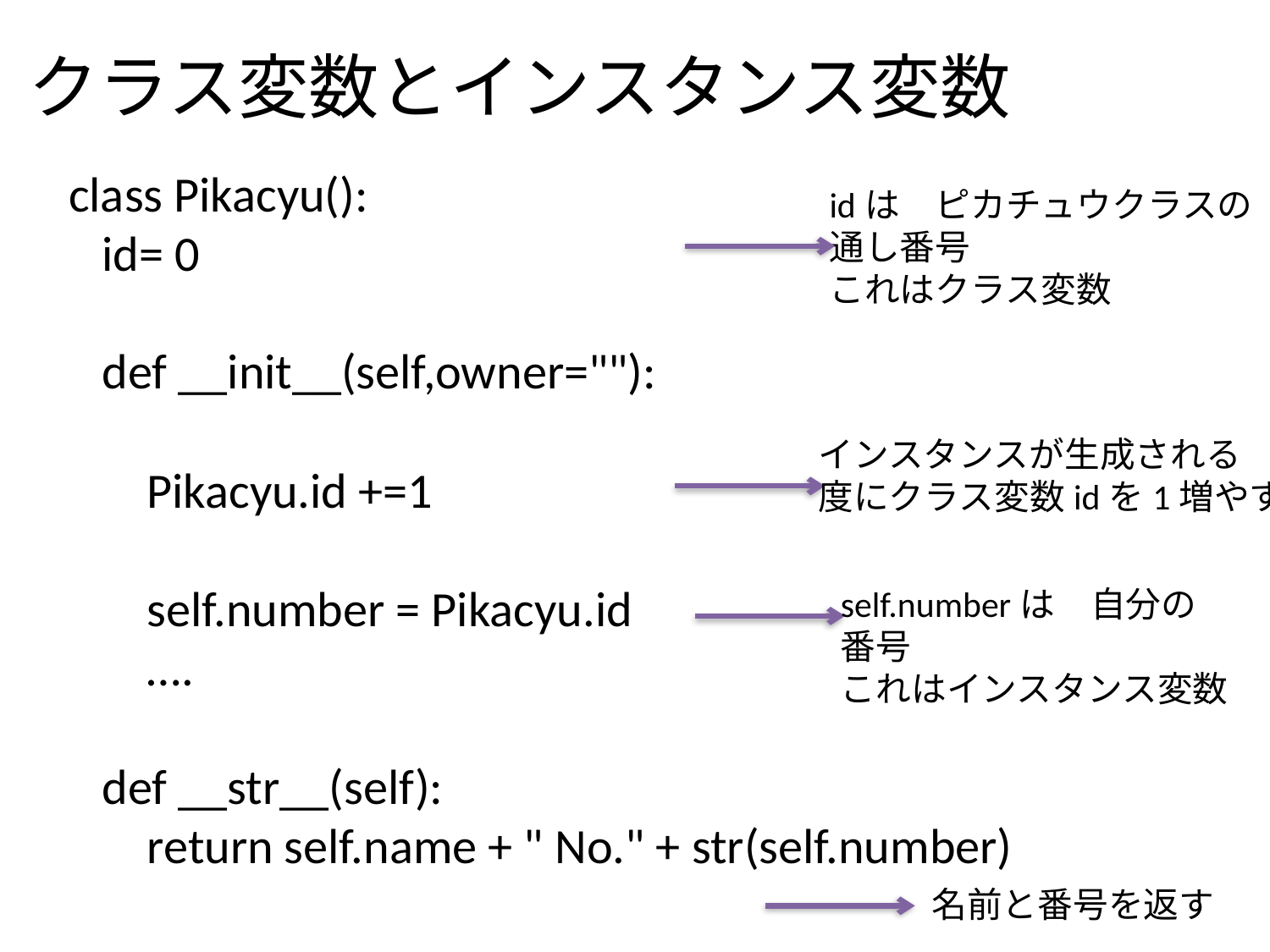

クラス変数とインスタンス変数
 class Pikacyu():
    id= 0

    def __init__(self,owner=""):
        Pikacyu.id +=1
        self.number = Pikacyu.id
        ….

    def __str__(self):
        return self.name + " No." + str(self.number)
idは　ピカチュウクラスの
通し番号
これはクラス変数
インスタンスが生成される
度にクラス変数idを1増やす
self.numberは　自分の
番号
これはインスタンス変数
名前と番号を返す